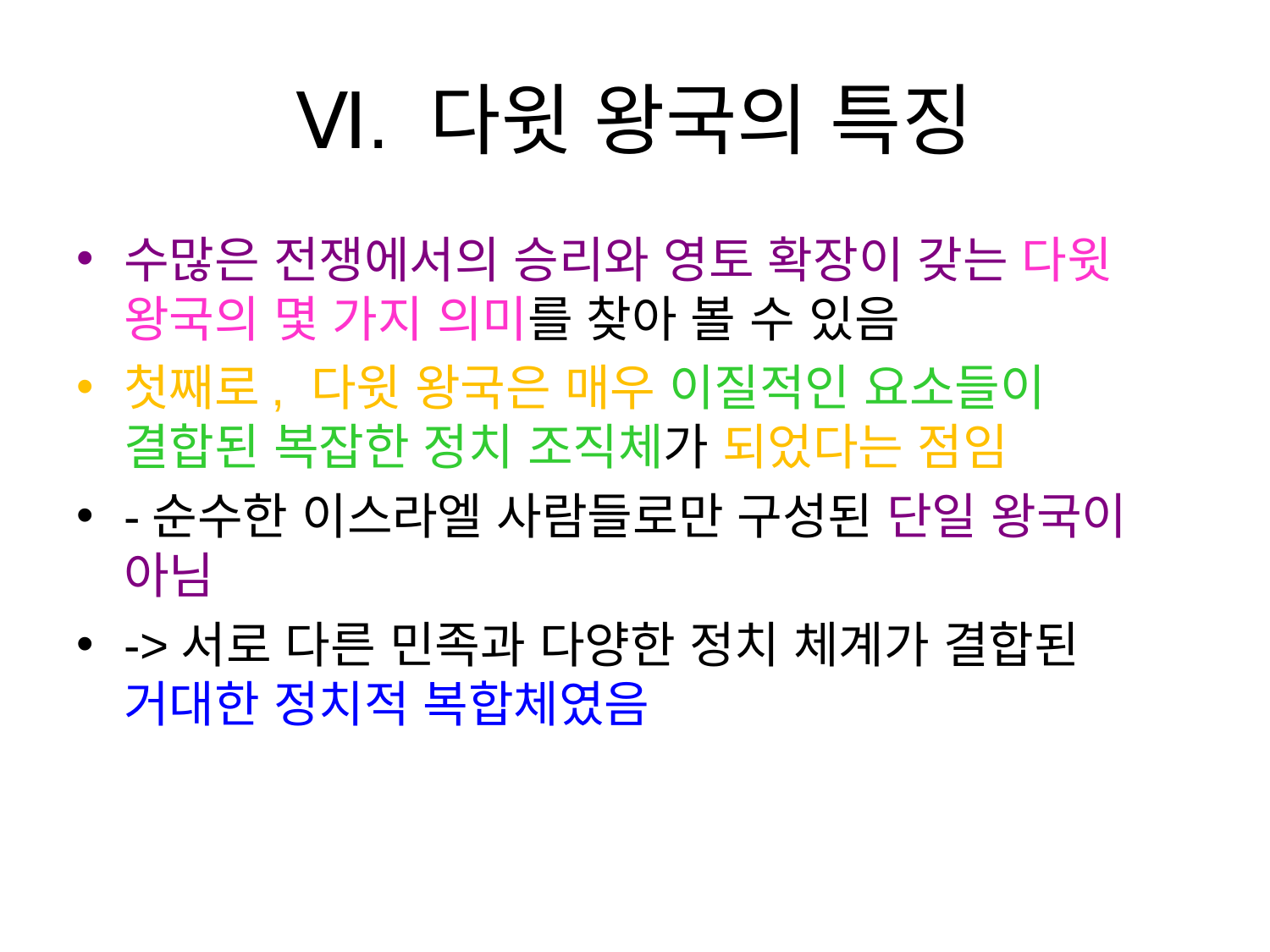

# Ⅵ. 다윗 왕국의 특징
수많은 전쟁에서의 승리와 영토 확장이 갖는 다윗 왕국의 몇 가지 의미를 찾아 볼 수 있음
첫째로, 다윗 왕국은 매우 이질적인 요소들이 결합된 복잡한 정치 조직체가 되었다는 점임
-순수한 이스라엘 사람들로만 구성된 단일 왕국이 아님
->서로 다른 민족과 다양한 정치 체계가 결합된 거대한 정치적 복합체였음